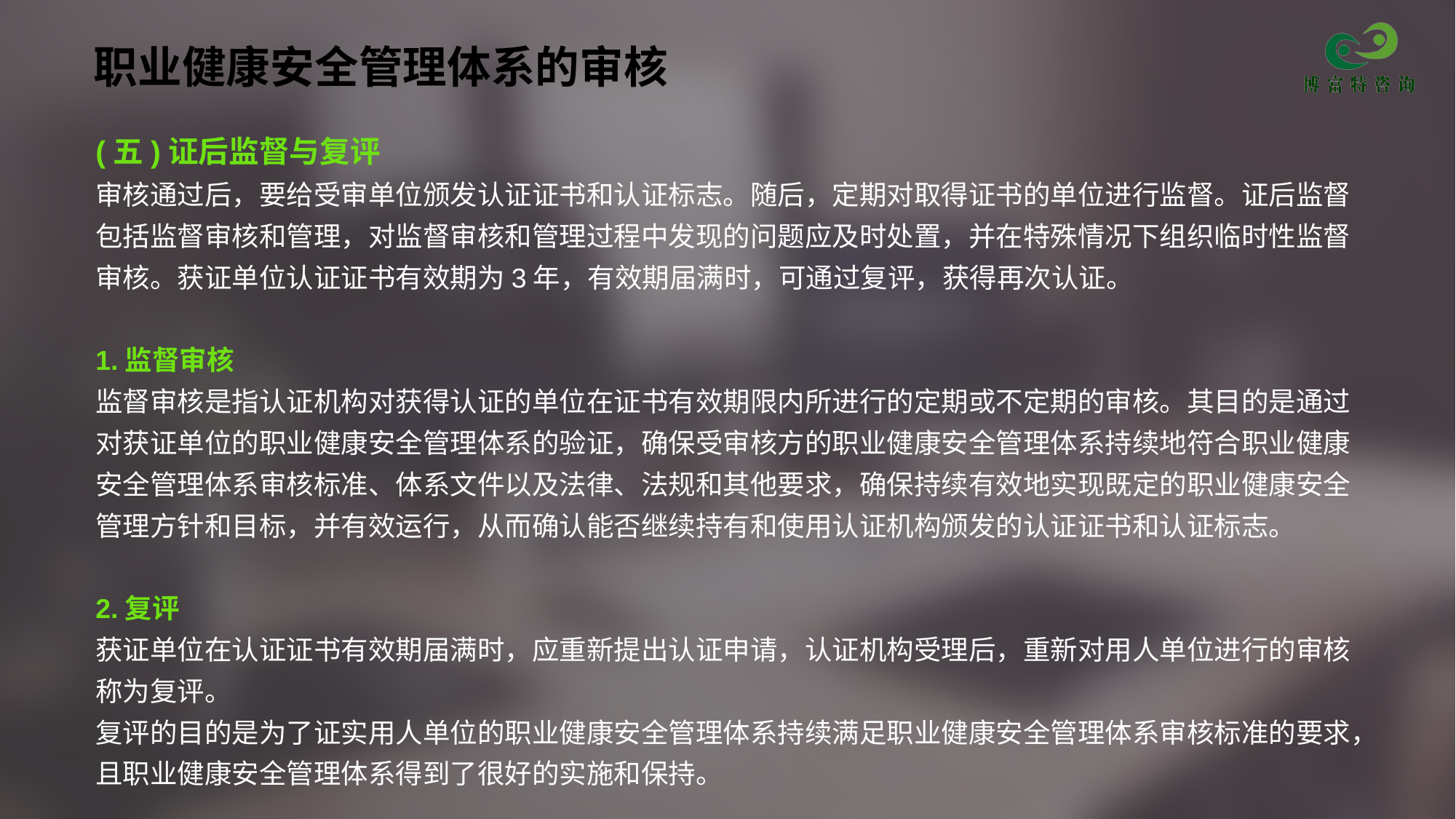

# 职业健康安全管理体系的审核
(五)证后监督与复评
审核通过后，要给受审单位颁发认证证书和认证标志。随后，定期对取得证书的单位进行监督。证后监督
包括监督审核和管理，对监督审核和管理过程中发现的问题应及时处置，并在特殊情况下组织临时性监督
审核。获证单位认证证书有效期为3年，有效期届满时，可通过复评，获得再次认证。

1.监督审核
监督审核是指认证机构对获得认证的单位在证书有效期限内所进行的定期或不定期的审核。其目的是通过
对获证单位的职业健康安全管理体系的验证，确保受审核方的职业健康安全管理体系持续地符合职业健康
安全管理体系审核标准、体系文件以及法律、法规和其他要求，确保持续有效地实现既定的职业健康安全
管理方针和目标，并有效运行，从而确认能否继续持有和使用认证机构颁发的认证证书和认证标志。

2.复评
获证单位在认证证书有效期届满时，应重新提出认证申请，认证机构受理后，重新对用人单位进行的审核
称为复评。
复评的目的是为了证实用人单位的职业健康安全管理体系持续满足职业健康安全管理体系审核标准的要求，
且职业健康安全管理体系得到了很好的实施和保持。